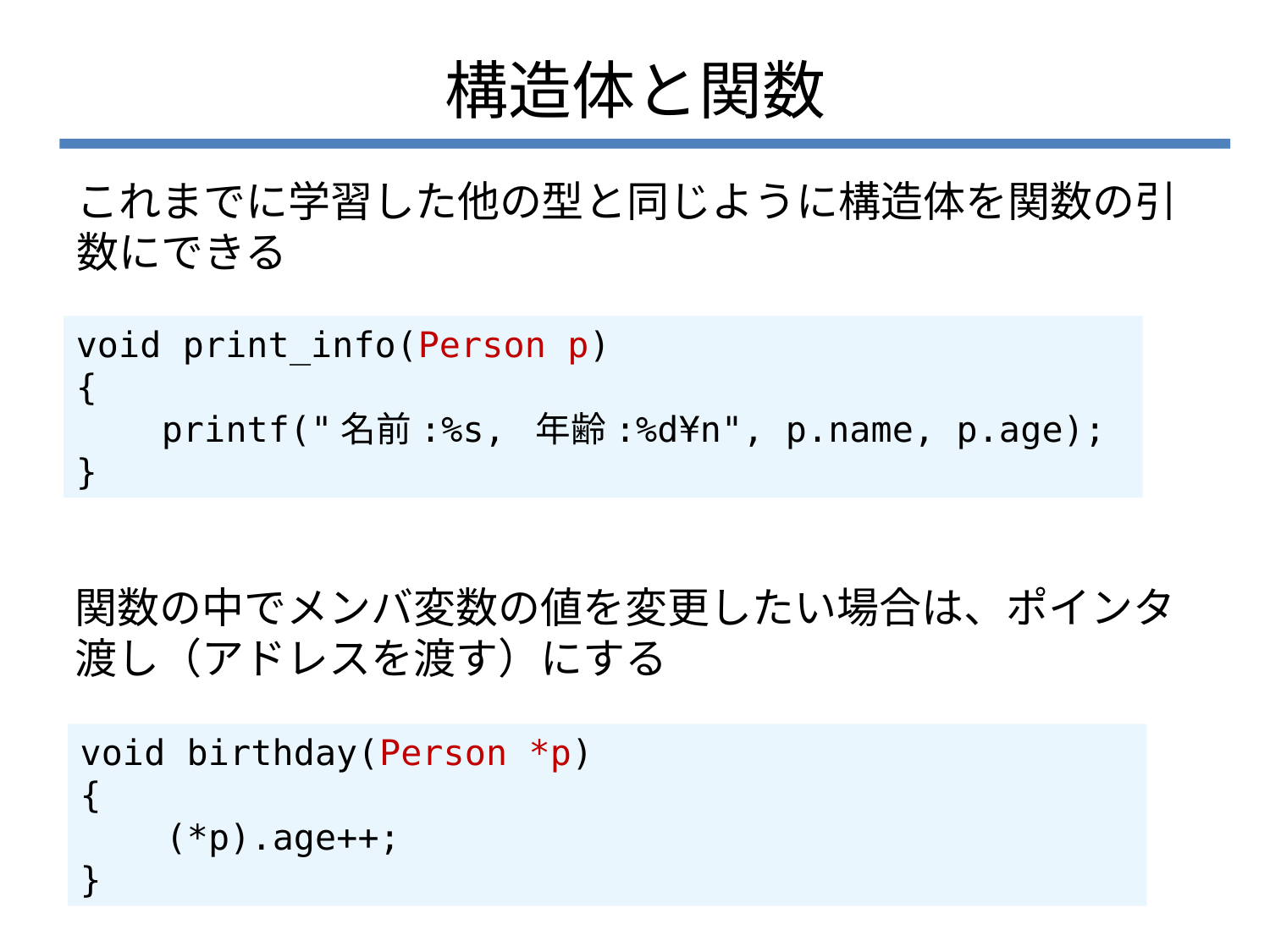

# 構造体と関数
これまでに学習した他の型と同じように構造体を関数の引数にできる
void print_info(Person p)
{
    printf("名前:%s, 年齢:%d¥n", p.name, p.age);
}
関数の中でメンバ変数の値を変更したい場合は、ポインタ渡し（アドレスを渡す）にする
void birthday(Person *p)
{
    (*p).age++;
}